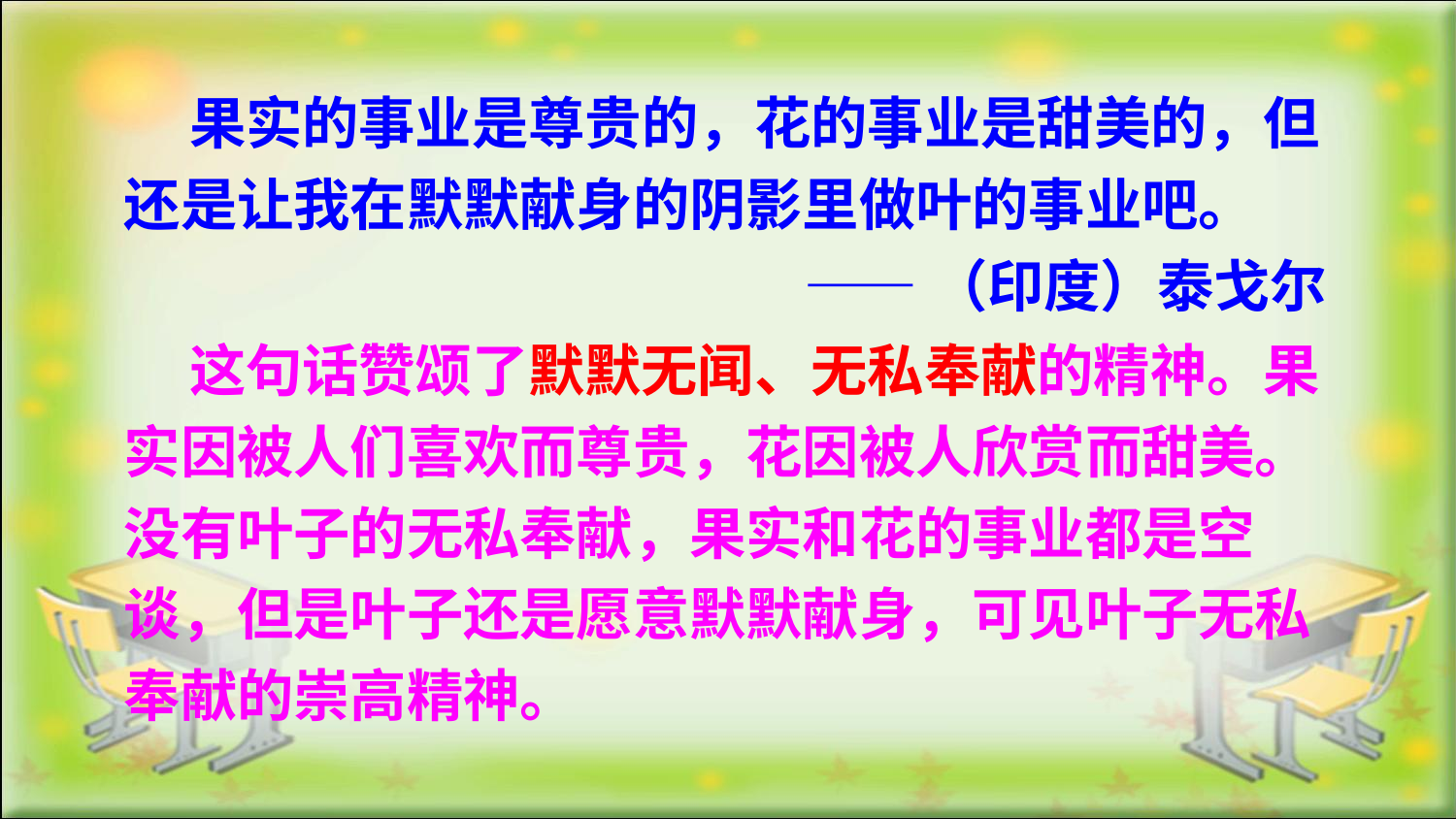

果实的事业是尊贵的，花的事业是甜美的，但还是让我在默默献身的阴影里做叶的事业吧。
——（印度）泰戈尔
    这句话赞颂了默默无闻、无私奉献的精神。果实因被人们喜欢而尊贵，花因被人欣赏而甜美。没有叶子的无私奉献，果实和花的事业都是空谈，但是叶子还是愿意默默献身，可见叶子无私奉献的崇高精神。